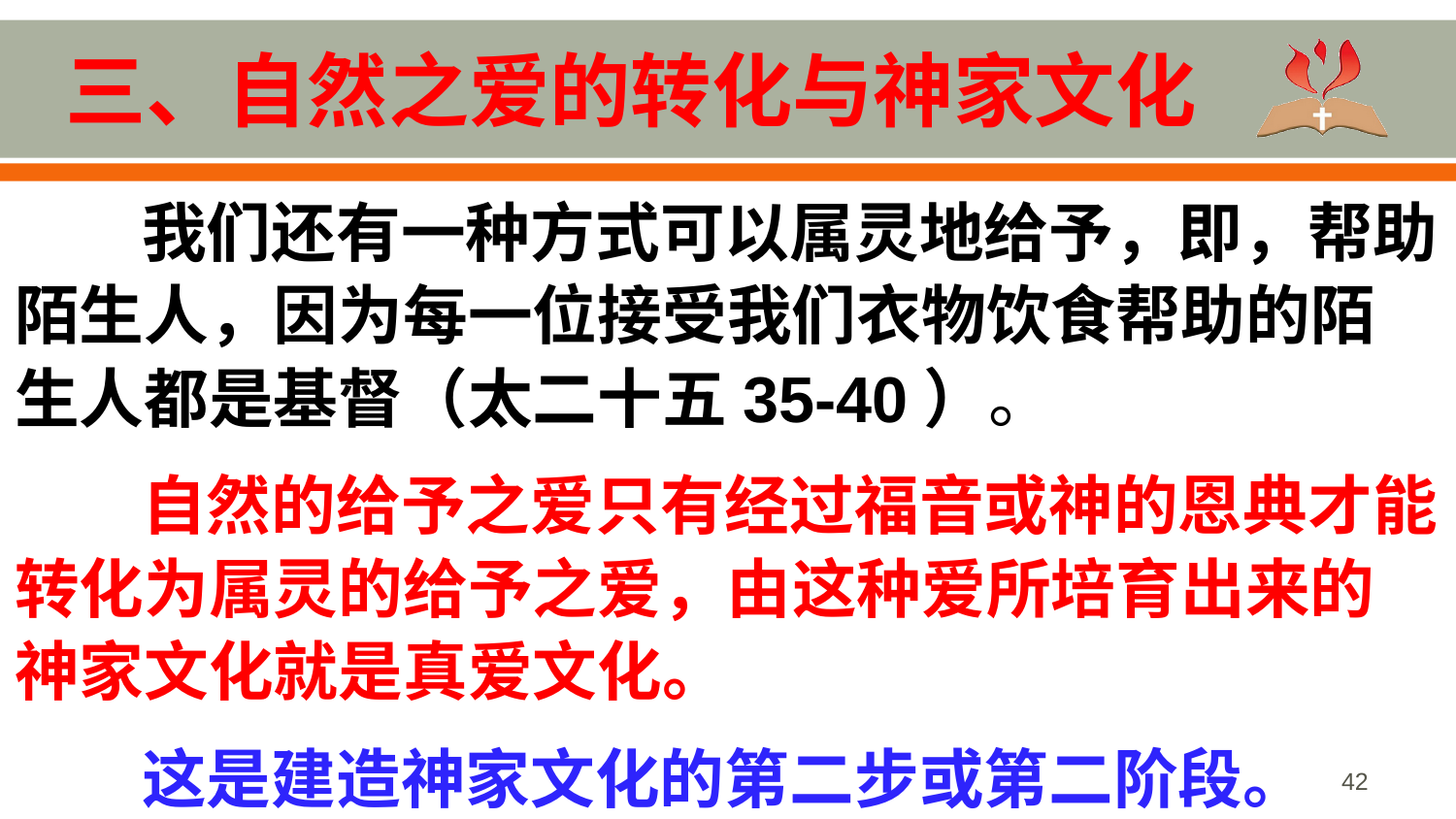

# 三、自然之爱的转化与神家文化
我们还有一种方式可以属灵地给予，即，帮助陌生人，因为每一位接受我们衣物饮食帮助的陌生人都是基督（太二十五35-40）。
自然的给予之爱只有经过福音或神的恩典才能转化为属灵的给予之爱，由这种爱所培育出来的神家文化就是真爱文化。
这是建造神家文化的第二步或第二阶段。

42